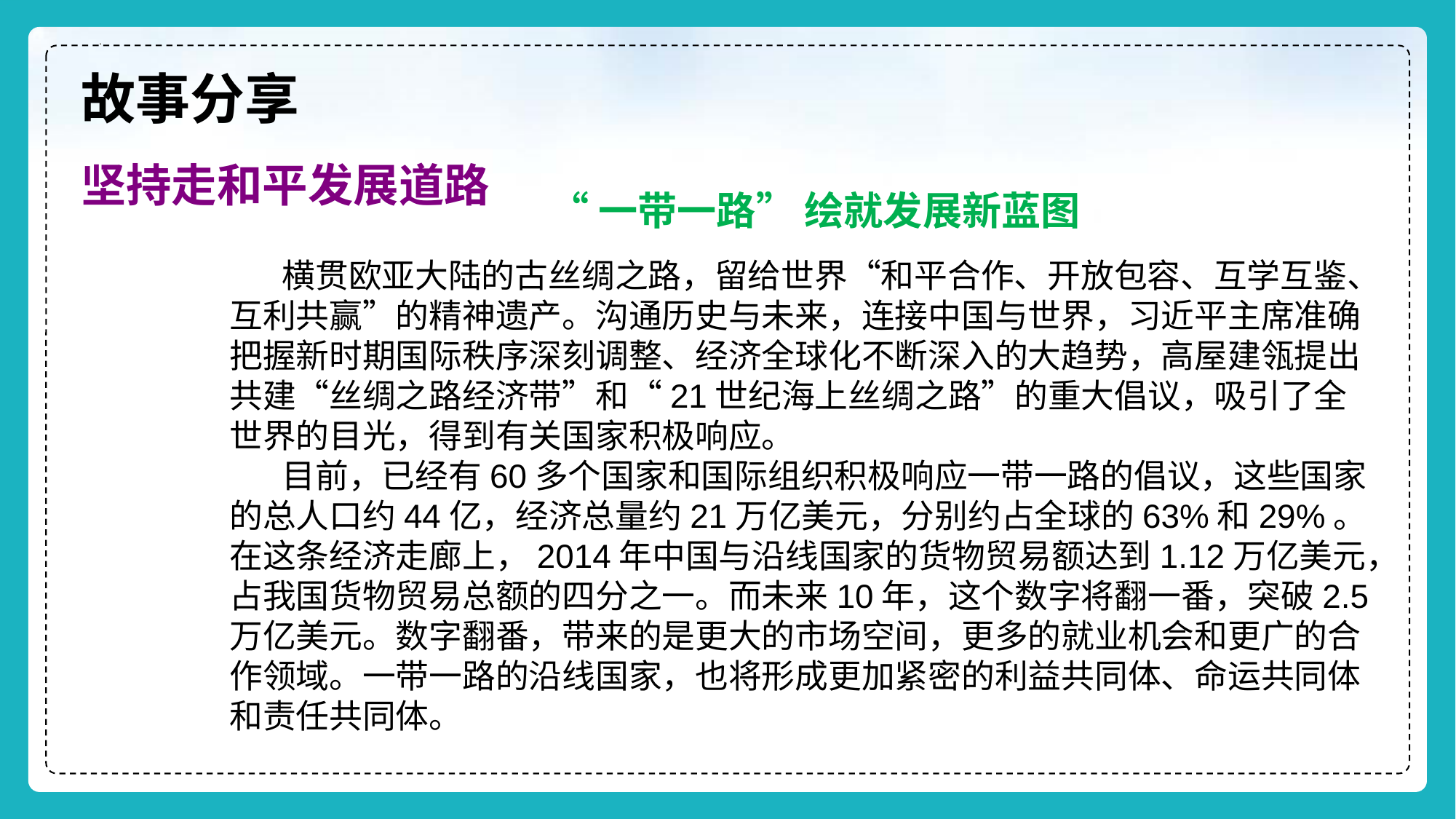

故事分享
坚持走和平发展道路
“一带一路” 绘就发展新蓝图
      横贯欧亚大陆的古丝绸之路，留给世界“和平合作、开放包容、互学互鉴、互利共赢”的精神遗产。沟通历史与未来，连接中国与世界，习近平主席准确把握新时期国际秩序深刻调整、经济全球化不断深入的大趋势，高屋建瓴提出共建“丝绸之路经济带”和“21世纪海上丝绸之路”的重大倡议，吸引了全世界的目光，得到有关国家积极响应。
      目前，已经有60多个国家和国际组织积极响应一带一路的倡议，这些国家的总人口约44亿，经济总量约21万亿美元，分别约占全球的63%和29%。 在这条经济走廊上，2014年中国与沿线国家的货物贸易额达到1.12万亿美元，占我国货物贸易总额的四分之一。而未来10年，这个数字将翻一番，突破2.5万亿美元。数字翻番，带来的是更大的市场空间，更多的就业机会和更广的合作领域。一带一路的沿线国家，也将形成更加紧密的利益共同体、命运共同体和责任共同体。